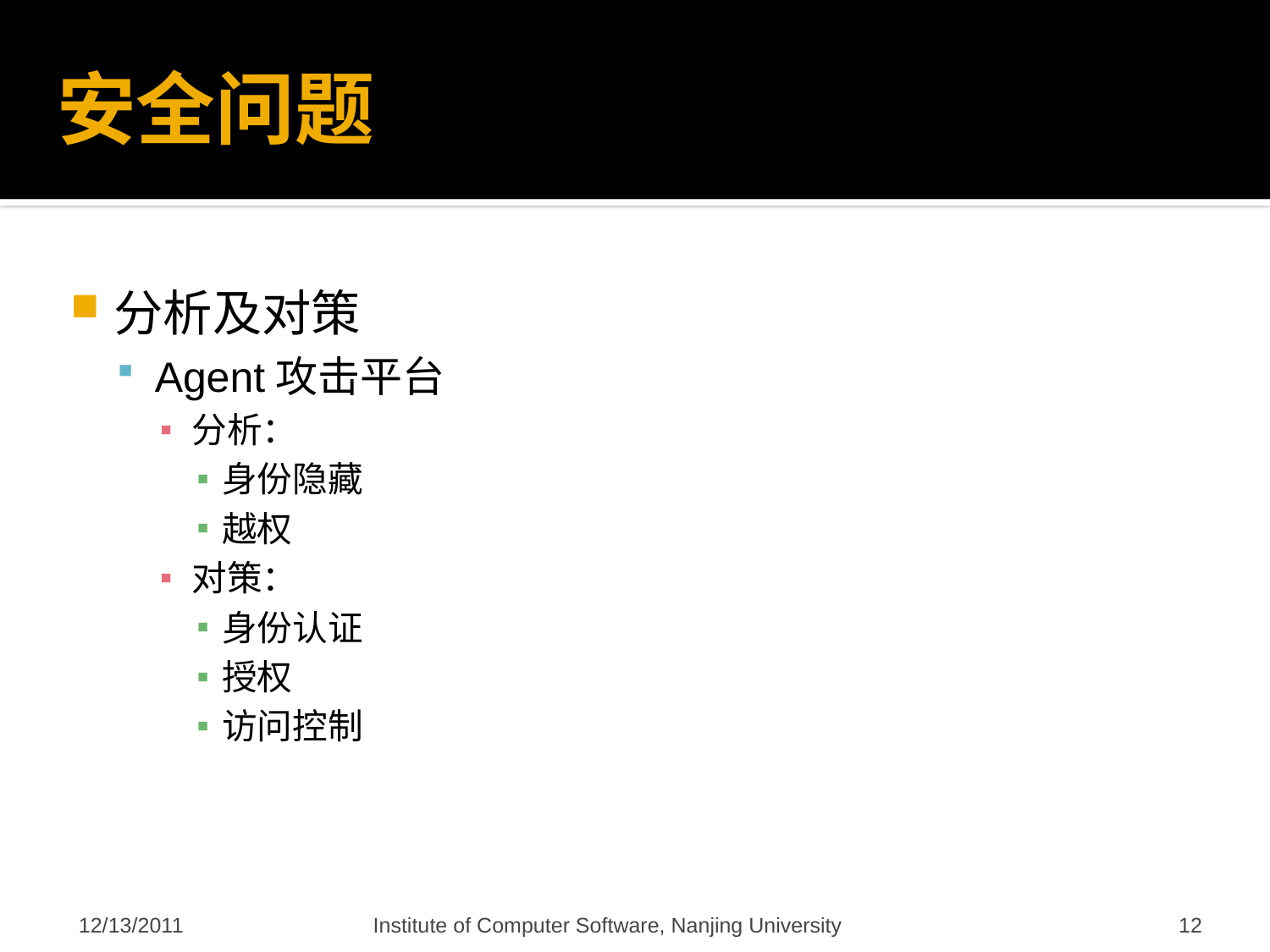

# 安全问题
分析及对策
Agent攻击平台
分析：
身份隐藏
越权
对策：
身份认证
授权
访问控制
12
12/13/2011
Institute of Computer Software, Nanjing University
12